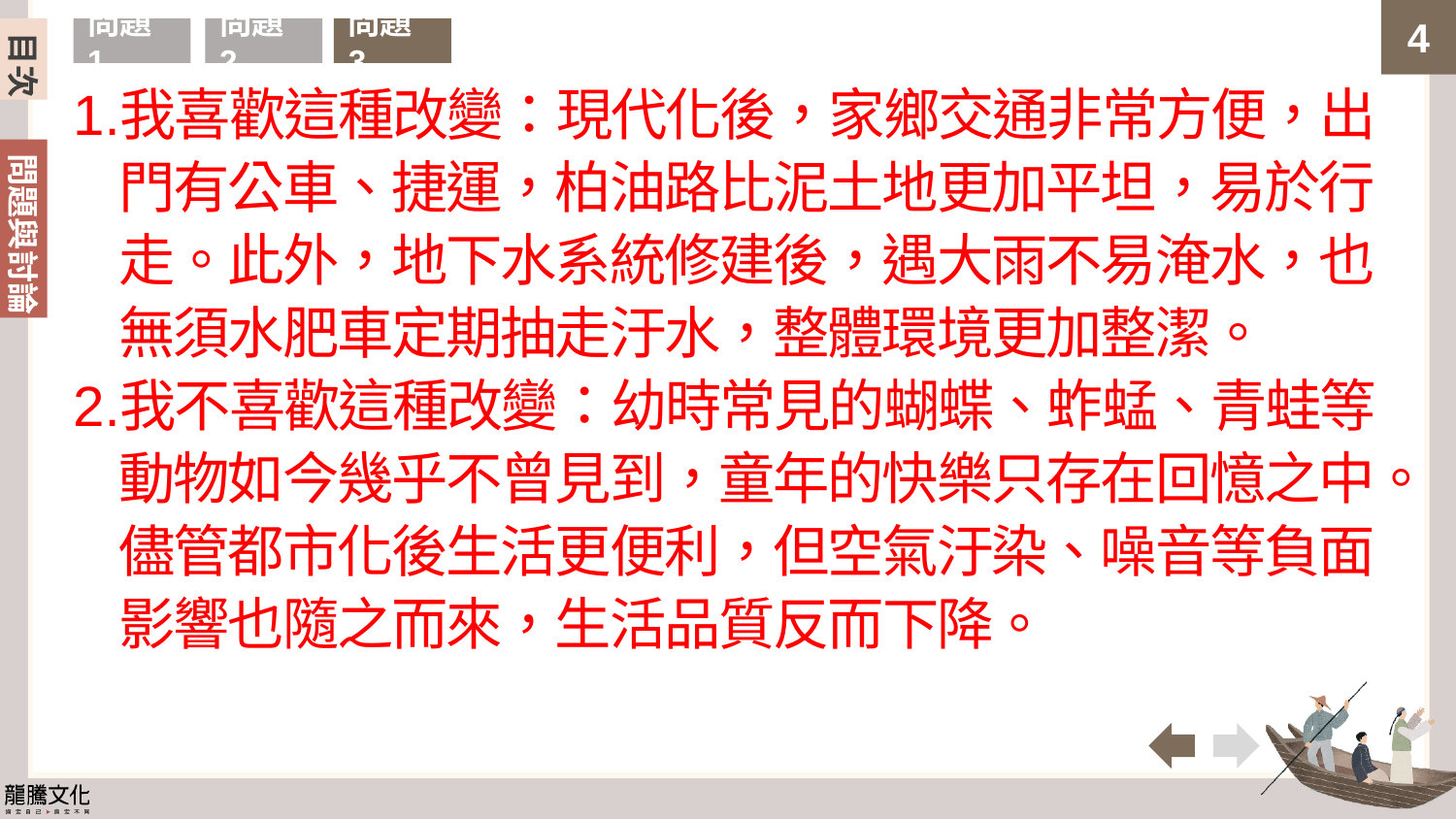

目次
問題1
問題2
問題3
我喜歡這種改變：現代化後，家鄉交通非常方便，出門有公車、捷運，柏油路比泥土地更加平坦，易於行走。此外，地下水系統修建後，遇大雨不易淹水，也無須水肥車定期抽走汙水，整體環境更加整潔。
我不喜歡這種改變：幼時常見的蝴蝶、蚱蜢、青蛙等動物如今幾乎不曾見到，童年的快樂只存在回憶之中。儘管都市化後生活更便利，但空氣汙染、噪音等負面影響也隨之而來，生活品質反而下降。